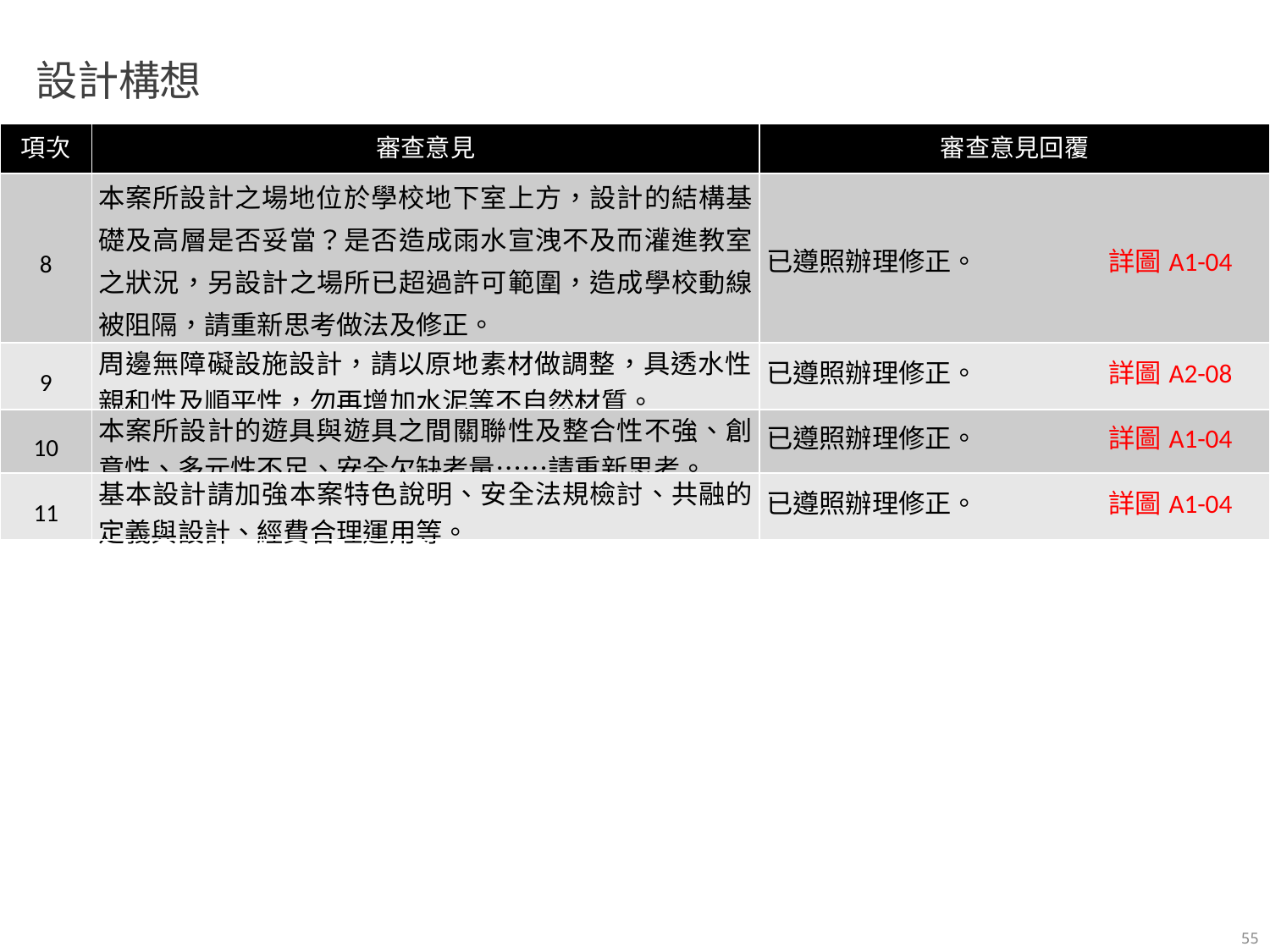

設計構想
| 項次 | 審查意見 | 審查意見回覆 |
| --- | --- | --- |
| 8 | 本案所設計之場地位於學校地下室上方，設計的結構基礎及高層是否妥當？是否造成雨水宣洩不及而灌進教室之狀況，另設計之場所已超過許可範圍，造成學校動線被阻隔，請重新思考做法及修正。 | 已遵照辦理修正。 詳圖A1-04 |
| 9 | 周邊無障礙設施設計，請以原地素材做調整，具透水性、親和性及順平性，勿再增加水泥等不自然材質。 | 已遵照辦理修正。 詳圖A2-08 |
| 10 | 本案所設計的遊具與遊具之間關聯性及整合性不強、創意性、多元性不足、安全欠缺考量……請重新思考。 | 已遵照辦理修正。 詳圖A1-04 |
| 11 | 基本設計請加強本案特色說明、安全法規檢討、共融的定義與設計、經費合理運用等。 | 已遵照辦理修正。 詳圖A1-04 |
55